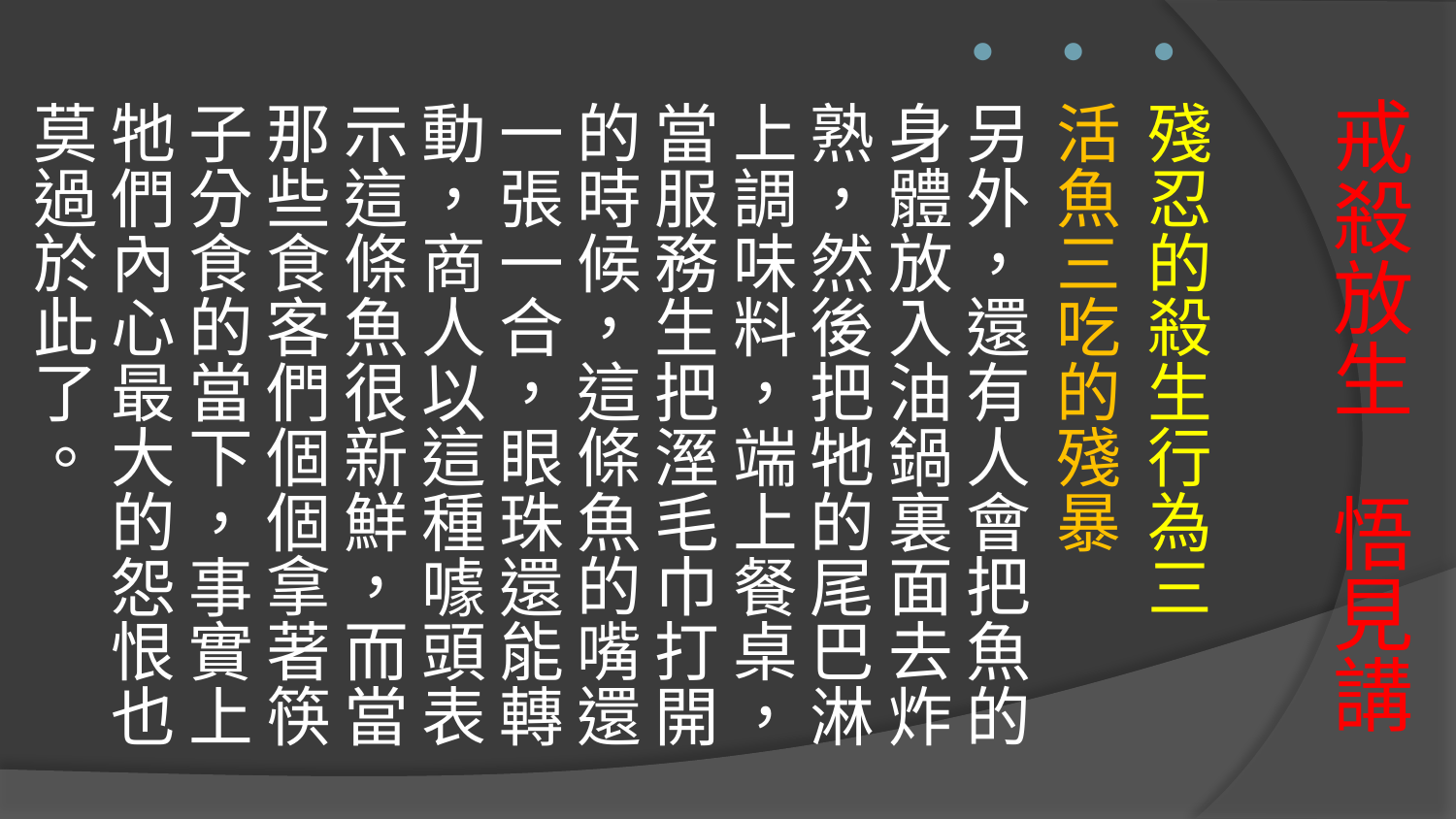

殘忍的殺生行為三
活魚三吃的殘暴
另外，還有人會把魚的身體放入油鍋裏面去炸熟，然後把牠的尾巴淋上調味料，端上餐桌，當服務生把溼毛巾打開的時候，這條魚的嘴還一張一合，眼珠還能轉動，商人以這種噱頭表示這條魚很新鮮，而當那些食客們個個拿著筷子分食的當下，事實上牠們內心最大的怨恨也莫過於此了。
# 戒殺放生    悟見講